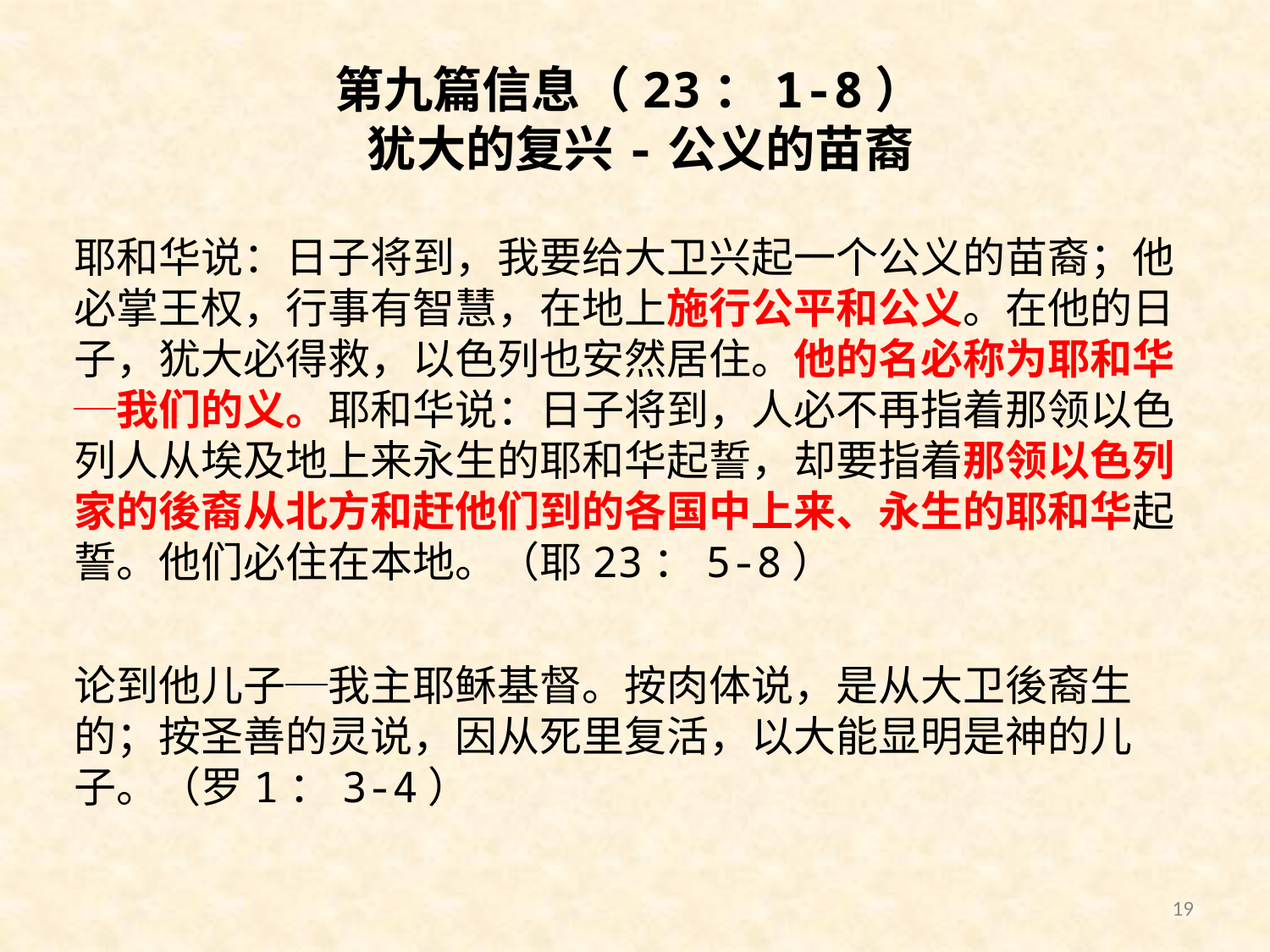

# 第九篇信息（23：1-8） 犹大的复兴-公义的苗裔
耶和华说：日子将到，我要给大卫兴起一个公义的苗裔；他必掌王权，行事有智慧，在地上施行公平和公义。在他的日子，犹大必得救，以色列也安然居住。他的名必称为耶和华─我们的义。耶和华说：日子将到，人必不再指着那领以色列人从埃及地上来永生的耶和华起誓，却要指着那领以色列家的後裔从北方和赶他们到的各国中上来、永生的耶和华起誓。他们必住在本地。（耶23：5-8）

论到他儿子─我主耶稣基督。按肉体说，是从大卫後裔生的；按圣善的灵说，因从死里复活，以大能显明是神的儿子。（罗1：3-4）

19